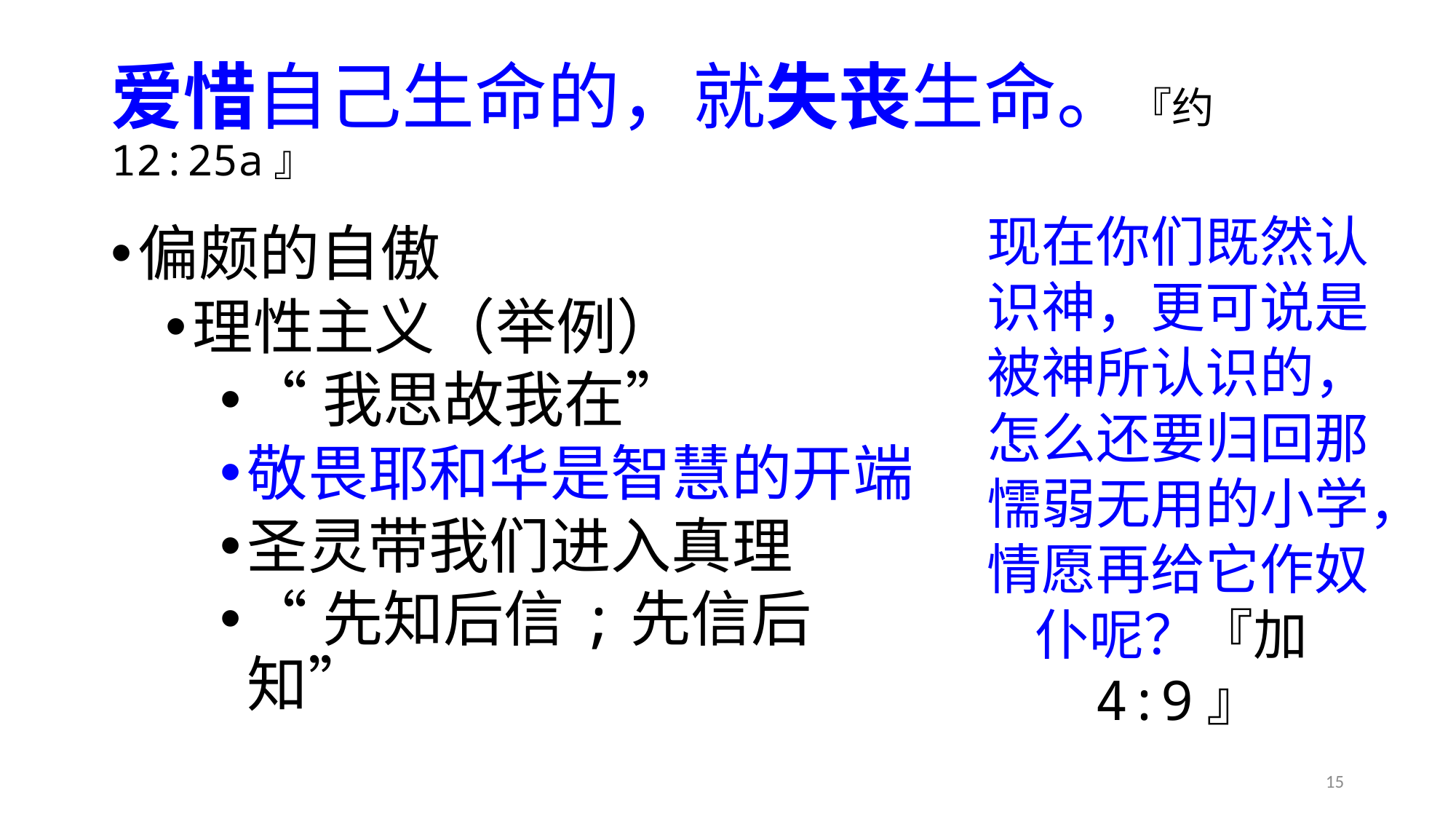

# 爱惜自己生命的，就失丧生命。『约12:25a』
现在你们既然认识神，更可说是被神所认识的，怎么还要归回那懦弱无用的小学，情愿再给它作奴仆呢？『加4:9』
偏颇的自傲
理性主义（举例）
“我思故我在”
敬畏耶和华是智慧的开端
圣灵带我们进入真理
“先知后信;先信后知”
15